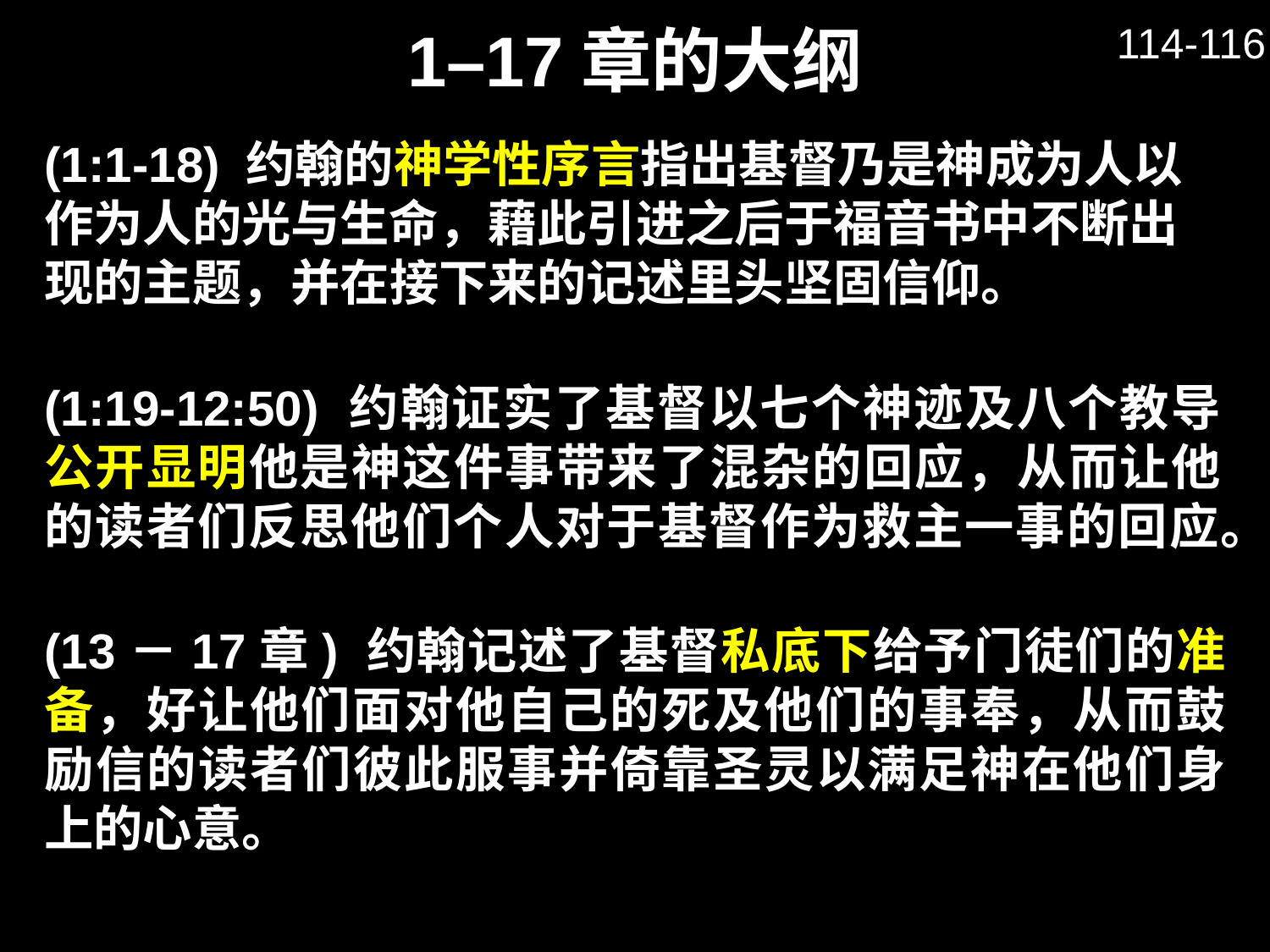

1–17章的大纲
114-116
(1:1-18) 约翰的神学性序言指出基督乃是神成为人以作为人的光与生命，藉此引进之后于福音书中不断出现的主题，并在接下来的记述里头坚固信仰。
(1:19-12:50) 约翰证实了基督以七个神迹及八个教导公开显明他是神这件事带来了混杂的回应，从而让他的读者们反思他们个人对于基督作为救主一事的回应。
(13－17章) 约翰记述了基督私底下给予门徒们的准备，好让他们面对他自己的死及他们的事奉，从而鼓励信的读者们彼此服事并倚靠圣灵以满足神在他们身上的心意。